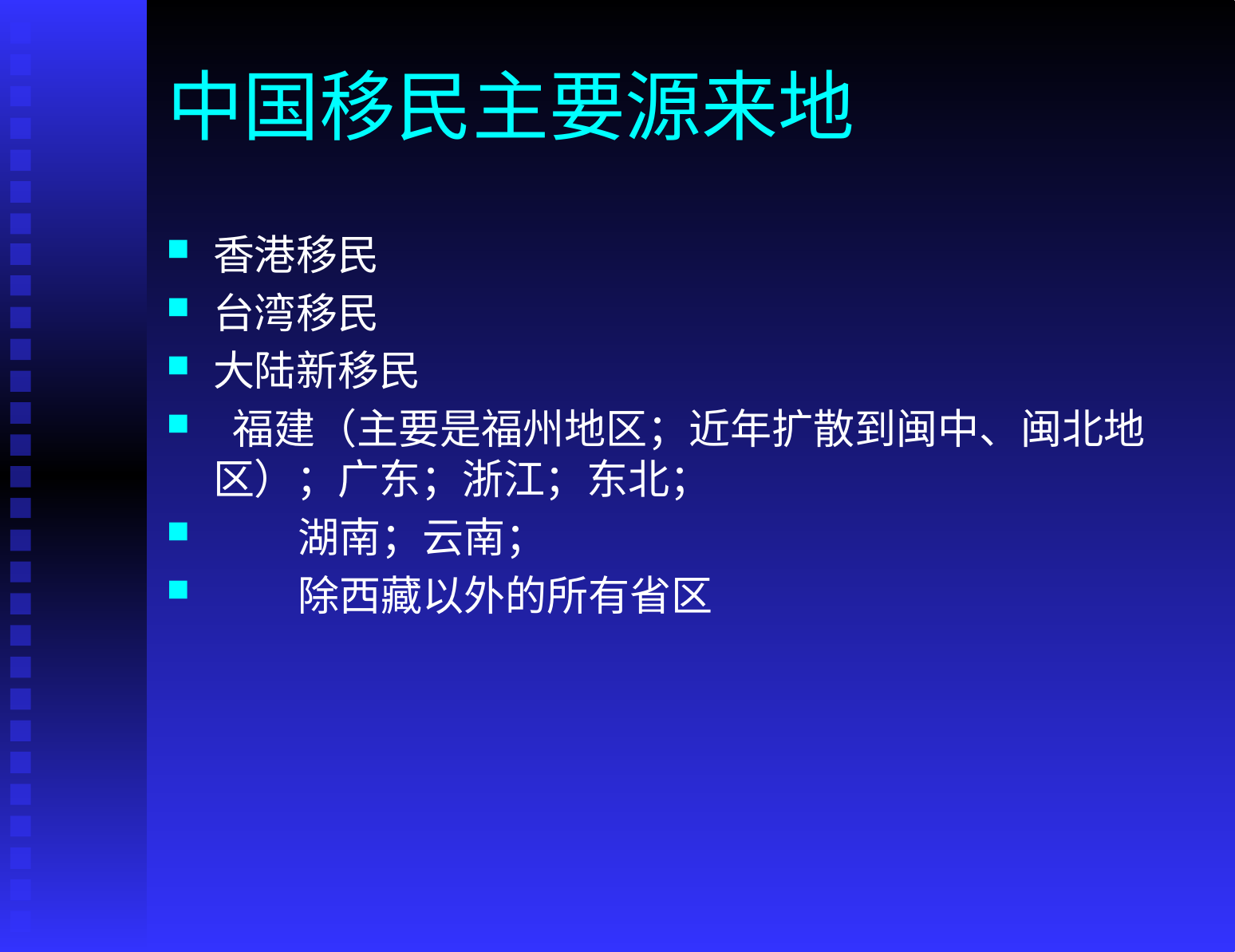

# 中国移民主要源来地
香港移民
台湾移民
大陆新移民
 福建（主要是福州地区；近年扩散到闽中、闽北地区）；广东；浙江；东北；
        湖南；云南；
        除西藏以外的所有省区